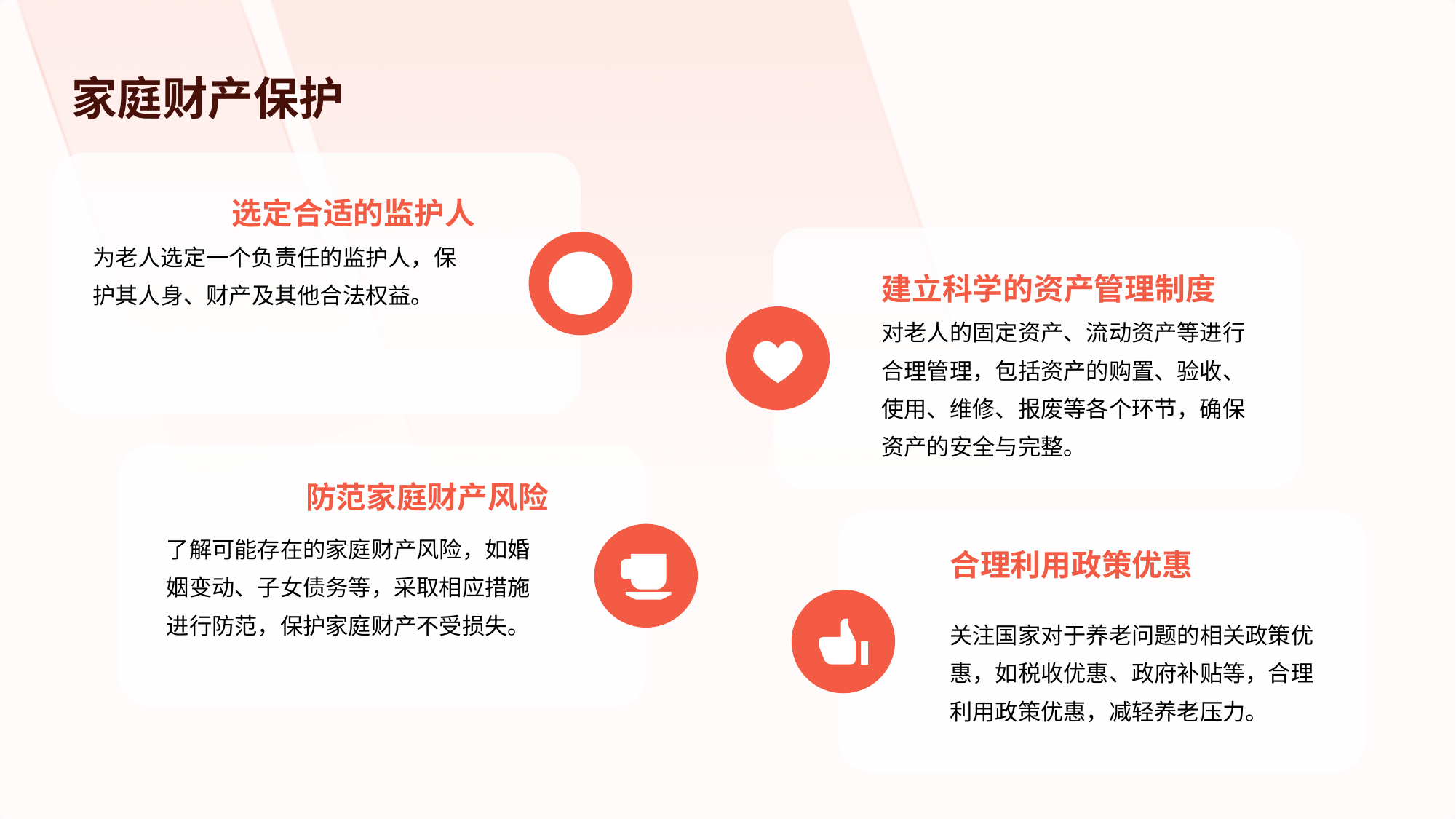

家庭财产保护

选定合适的监护人

为老人选定一个负责任的监护人，保护其人身、财产及其他合法权益。

建立科学的资产管理制度

对老人的固定资产、流动资产等进行合理管理，包括资产的购置、验收、使用、维修、报废等各个环节，确保资产的安全与完整。

防范家庭财产风险

了解可能存在的家庭财产风险，如婚姻变动、子女债务等，采取相应措施进行防范，保护家庭财产不受损失。

合理利用政策优惠

关注国家对于养老问题的相关政策优惠，如税收优惠、政府补贴等，合理利用政策优惠，减轻养老压力。